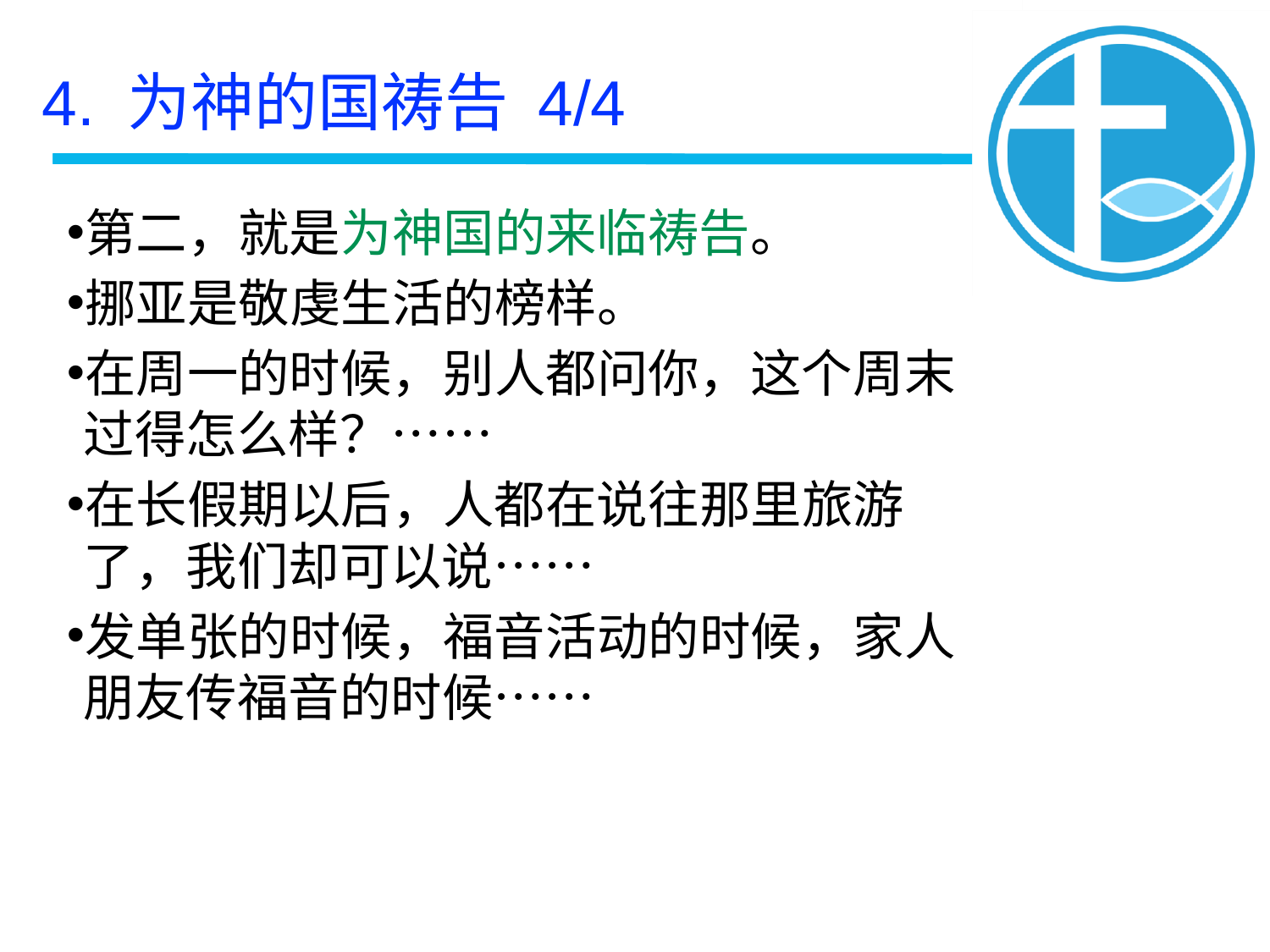

4. 为神的国祷告 4/4
第二，就是为神国的来临祷告。
挪亚是敬虔生活的榜样。
在周一的时候，别人都问你，这个周末过得怎么样？⋯⋯
在长假期以后，人都在说往那里旅游了，我们却可以说⋯⋯
发单张的时候，福音活动的时候，家人朋友传福音的时候⋯⋯